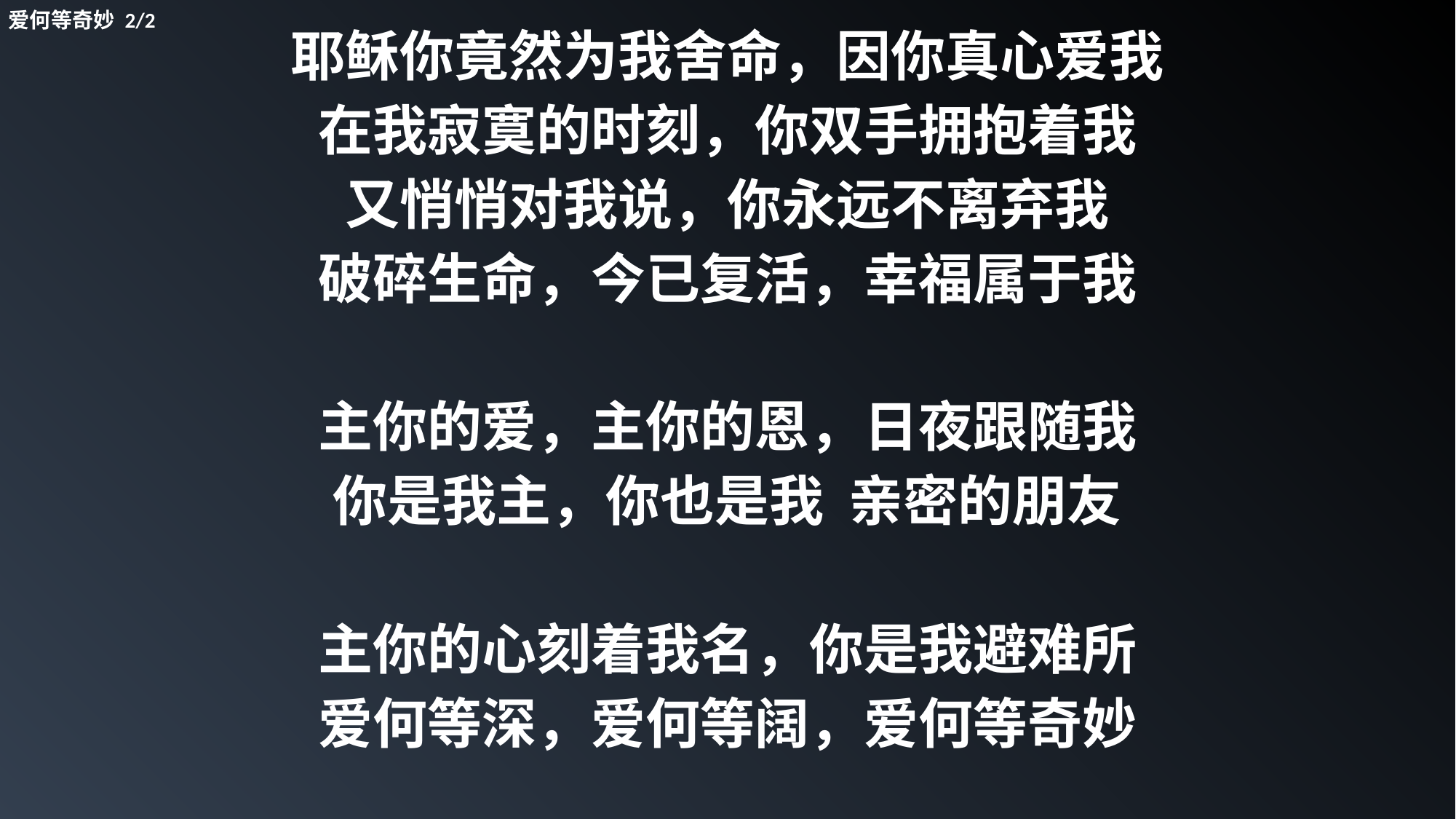

爱何等奇妙 2/2
耶稣你竟然为我舍命，因你真心爱我
在我寂寞的时刻，你双手拥抱着我
又悄悄对我说，你永远不离弃我
破碎生命，今已复活，幸福属于我

主你的爱，主你的恩，日夜跟随我
你是我主，你也是我  亲密的朋友

主你的心刻着我名，你是我避难所
爱何等深，爱何等阔，爱何等奇妙